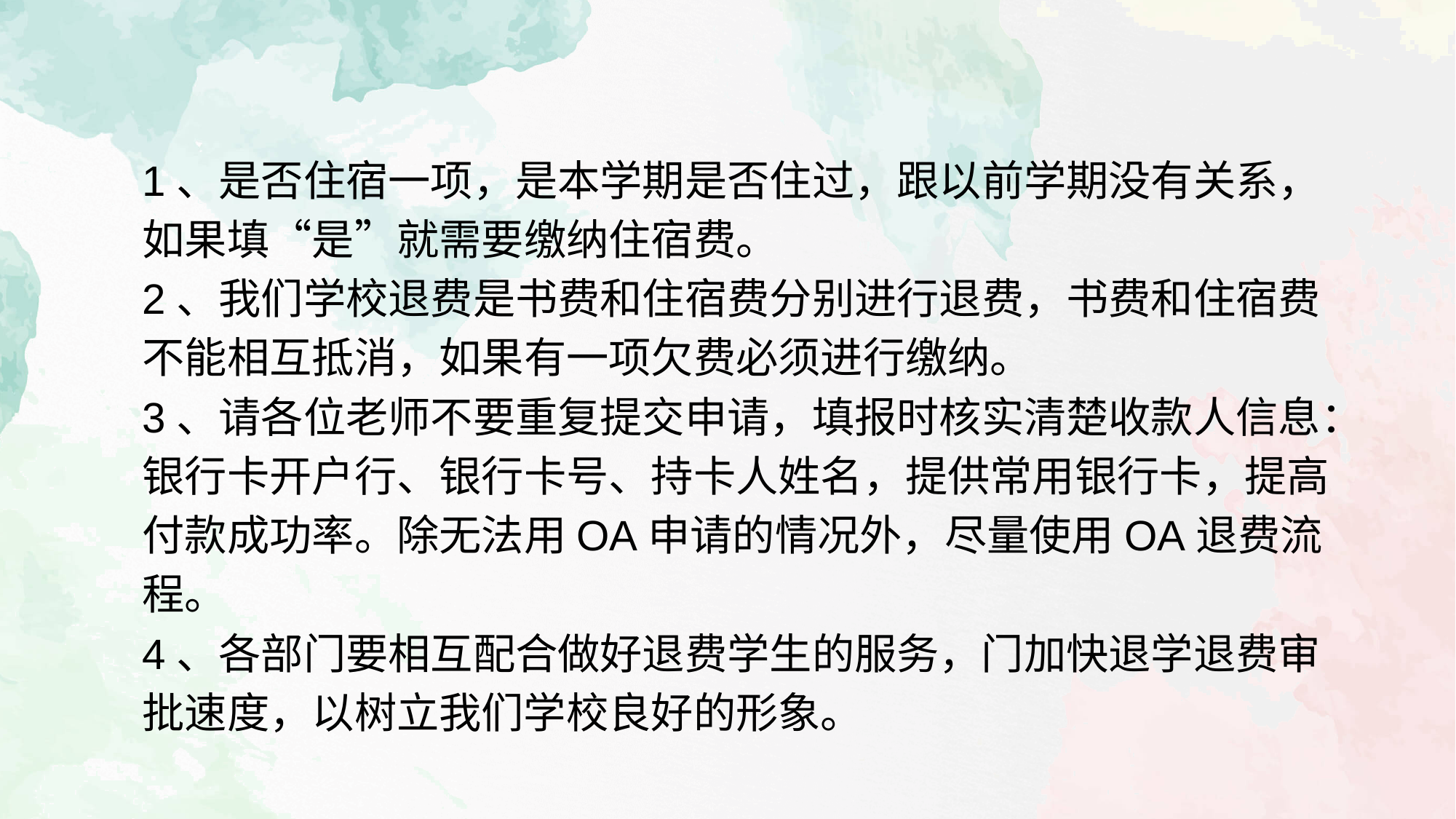

1、是否住宿一项，是本学期是否住过，跟以前学期没有关系，如果填“是”就需要缴纳住宿费。
2、我们学校退费是书费和住宿费分别进行退费，书费和住宿费不能相互抵消，如果有一项欠费必须进行缴纳。
3、请各位老师不要重复提交申请，填报时核实清楚收款人信息：
银行卡开户行、银行卡号、持卡人姓名，提供常用银行卡，提高付款成功率。除无法用OA申请的情况外，尽量使用OA退费流程。
4、各部门要相互配合做好退费学生的服务，门加快退学退费审批速度，以树立我们学校良好的形象。